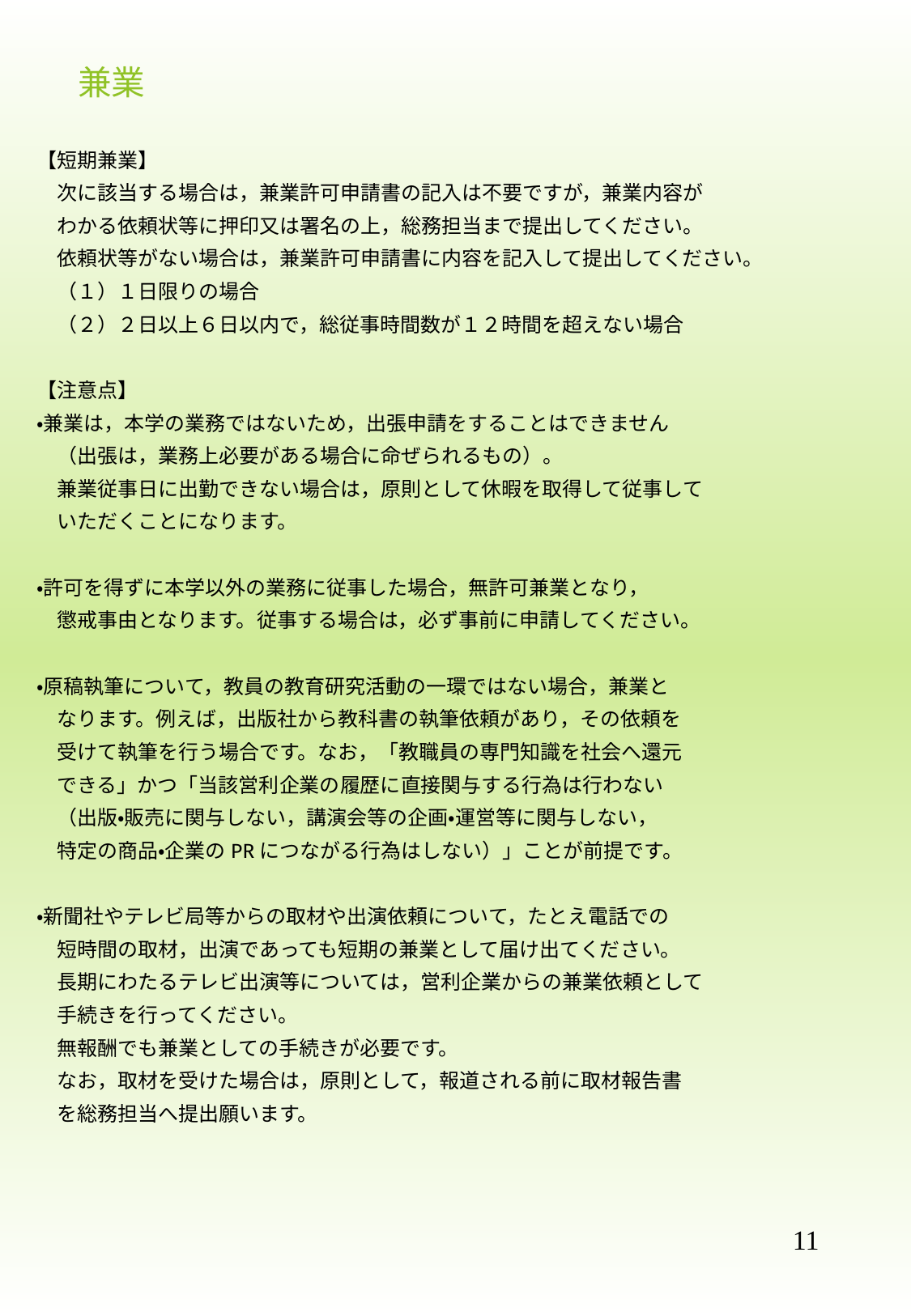

# 兼業
【短期兼業】
　次に該当する場合は，兼業許可申請書の記入は不要ですが，兼業内容が
　わかる依頼状等に押印又は署名の上，総務担当まで提出してください。
　依頼状等がない場合は，兼業許可申請書に内容を記入して提出してください。
　（１）１日限りの場合
　（２）２日以上６日以内で，総従事時間数が１２時間を超えない場合

【注意点】
・兼業は，本学の業務ではないため，出張申請をすることはできません
　（出張は，業務上必要がある場合に命ぜられるもの）。
　兼業従事日に出勤できない場合は，原則として休暇を取得して従事して
　いただくことになります。

・許可を得ずに本学以外の業務に従事した場合，無許可兼業となり，
　懲戒事由となります。従事する場合は，必ず事前に申請してください。

・原稿執筆について，教員の教育研究活動の一環ではない場合，兼業と
　なります。例えば，出版社から教科書の執筆依頼があり，その依頼を
　受けて執筆を行う場合です。なお，「教職員の専門知識を社会へ還元
　できる」かつ「当該営利企業の履歴に直接関与する行為は行わない
　（出版・販売に関与しない，講演会等の企画・運営等に関与しない，
　特定の商品・企業のPRにつながる行為はしない）」ことが前提です。

・新聞社やテレビ局等からの取材や出演依頼について，たとえ電話での
　短時間の取材，出演であっても短期の兼業として届け出てください。
　長期にわたるテレビ出演等については，営利企業からの兼業依頼として
　手続きを行ってください。
　無報酬でも兼業としての手続きが必要です。
　なお，取材を受けた場合は，原則として，報道される前に取材報告書
　を総務担当へ提出願います。

11